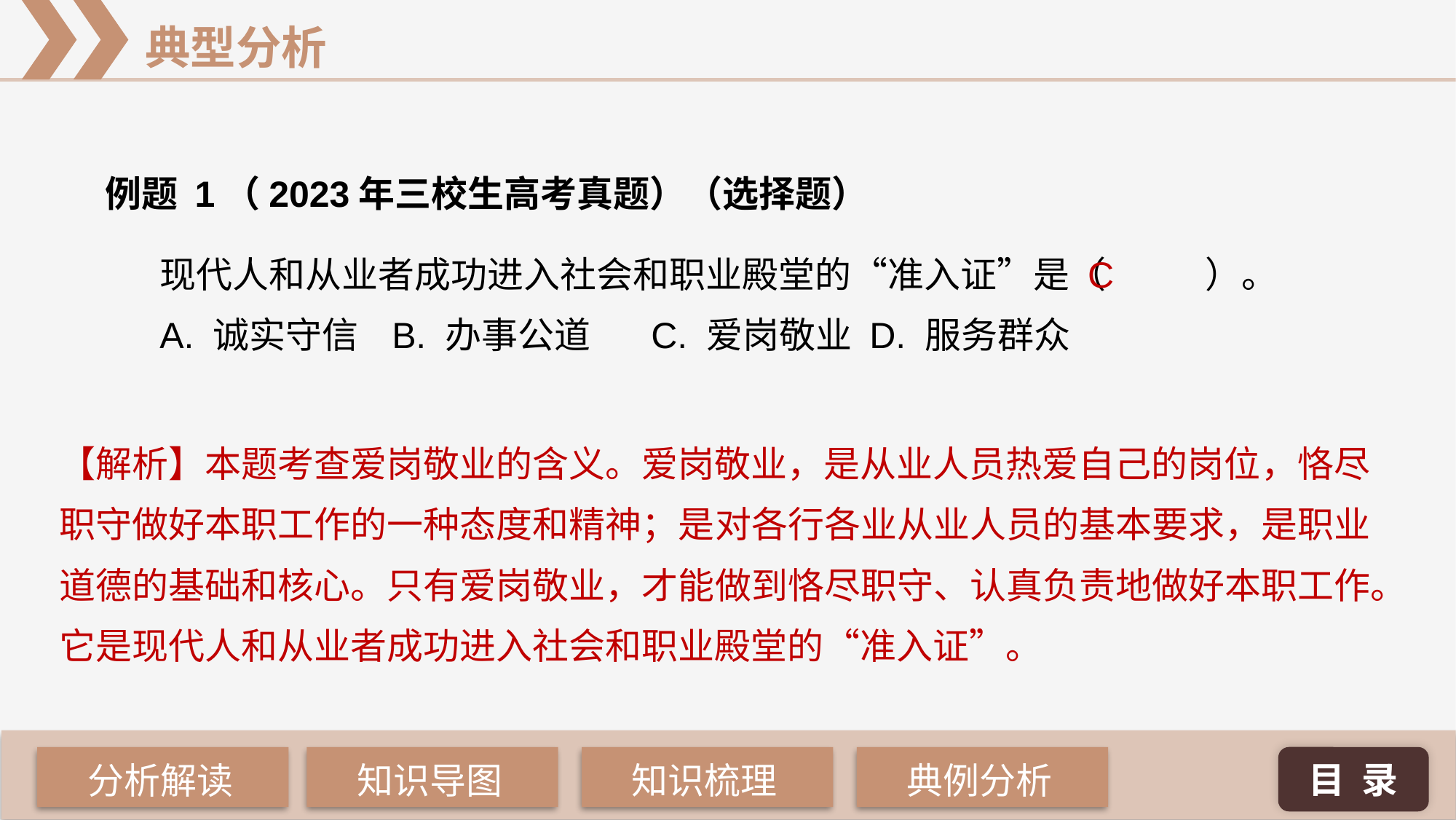

例题 1（2023年三校生高考真题）（选择题）
现代人和从业者成功进入社会和职业殿堂的“准入证”是（	 ）。
A. 诚实守信   B. 办事公道 	C. 爱岗敬业 	D. 服务群众
C
【解析】本题考查爱岗敬业的含义。爱岗敬业，是从业人员热爱自己的岗位，恪尽职守做好本职工作的一种态度和精神；是对各行各业从业人员的基本要求，是职业道德的基础和核心。只有爱岗敬业，才能做到恪尽职守、认真负责地做好本职工作。它是现代人和从业者成功进入社会和职业殿堂的“准入证”。